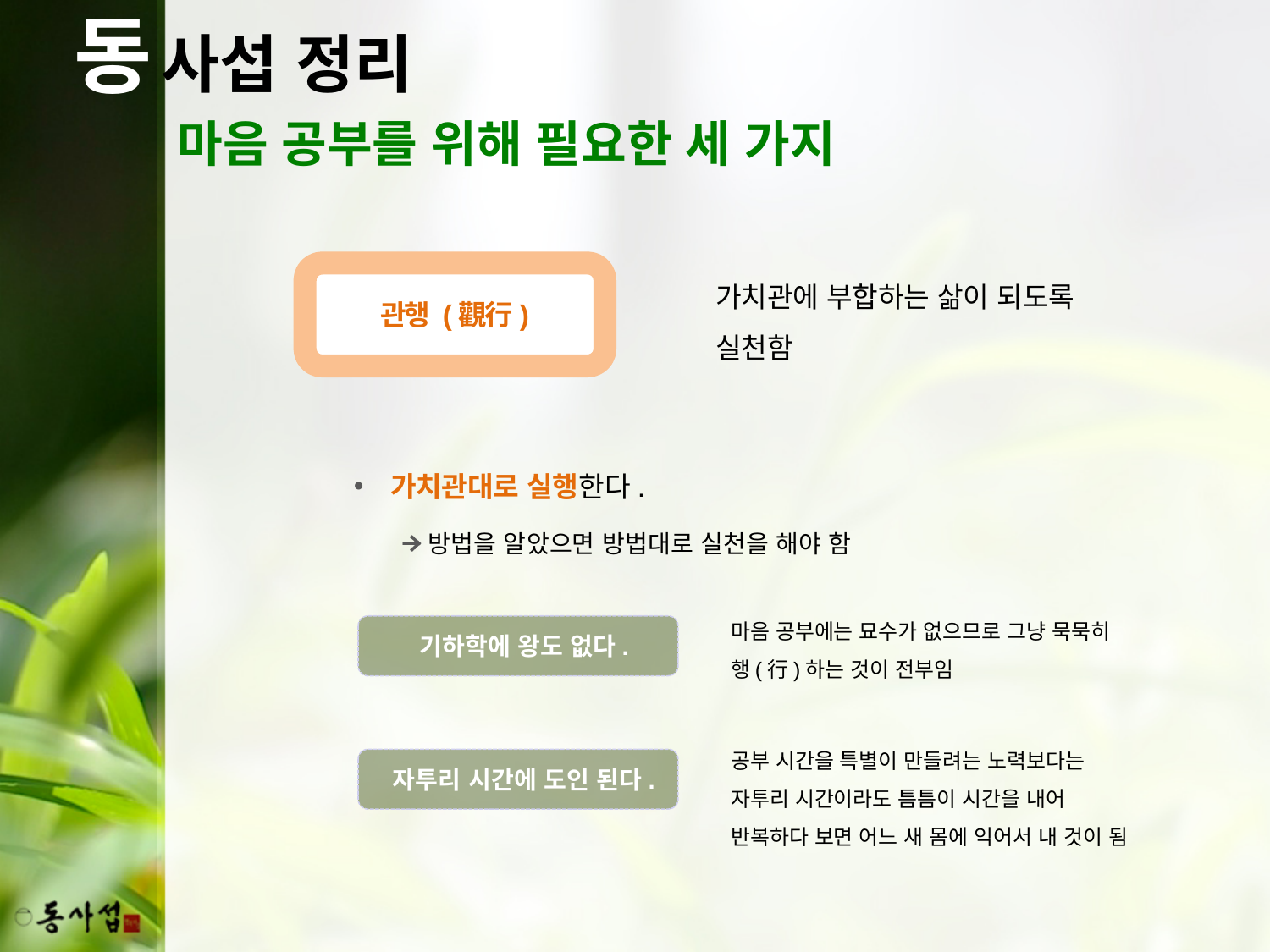

동
사섭 정리
마음 공부를 위해 필요한 세 가지
가치관에 부합하는 삶이 되도록 실천함
관행 (觀行)
가치관대로 실행한다.
방법을 알았으면 방법대로 실천을 해야 함
마음 공부에는 묘수가 없으므로 그냥 묵묵히 행(行)하는 것이 전부임
기하학에 왕도 없다.
공부 시간을 특별이 만들려는 노력보다는 자투리 시간이라도 틈틈이 시간을 내어 반복하다 보면 어느 새 몸에 익어서 내 것이 됨
자투리 시간에 도인 된다.